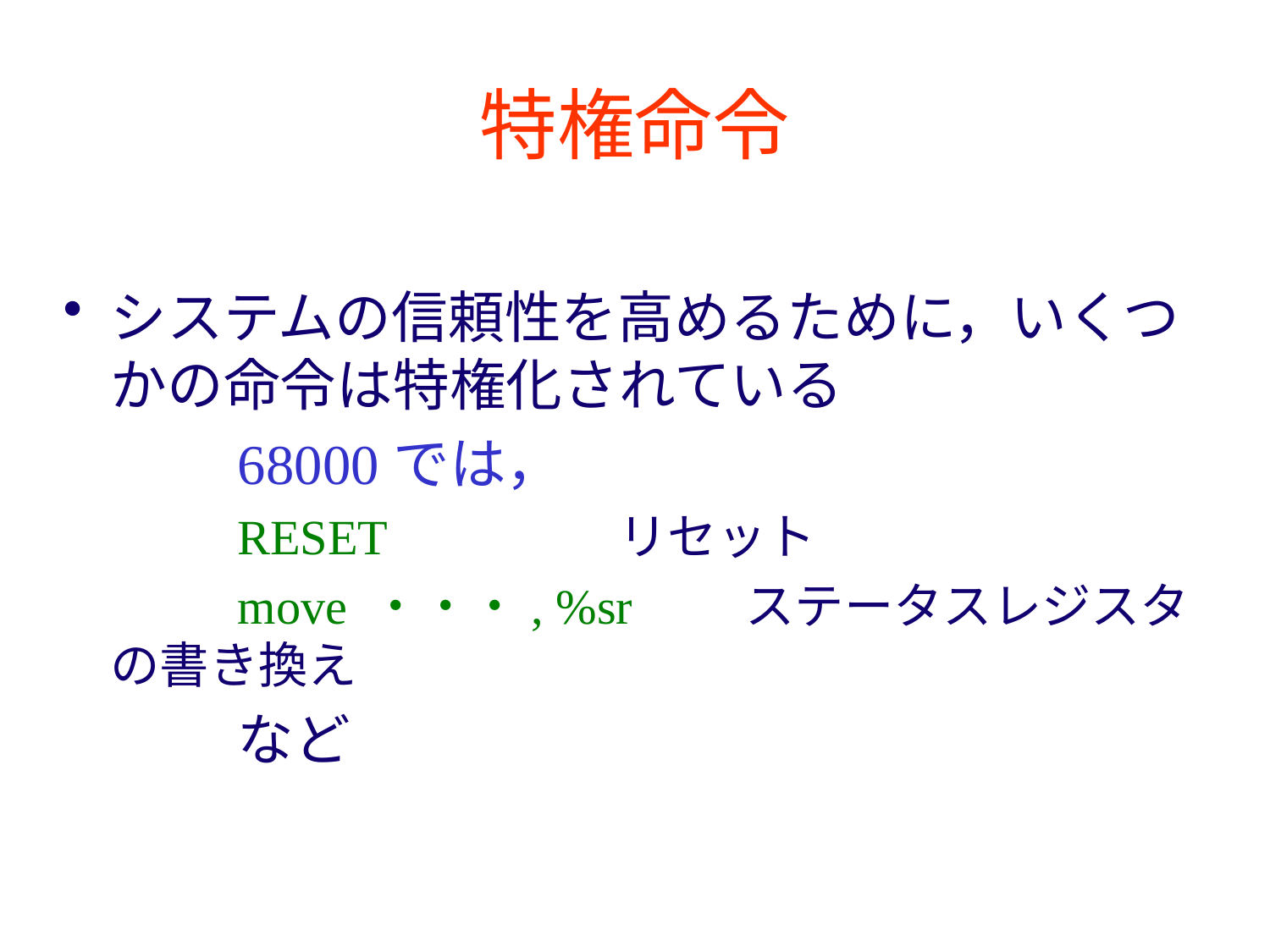

# 特権命令
システムの信頼性を高めるために，いくつかの命令は特権化されている
		68000では，
		RESET		リセット
		move ・・・, %sr　	ステータスレジスタの書き換え
		など